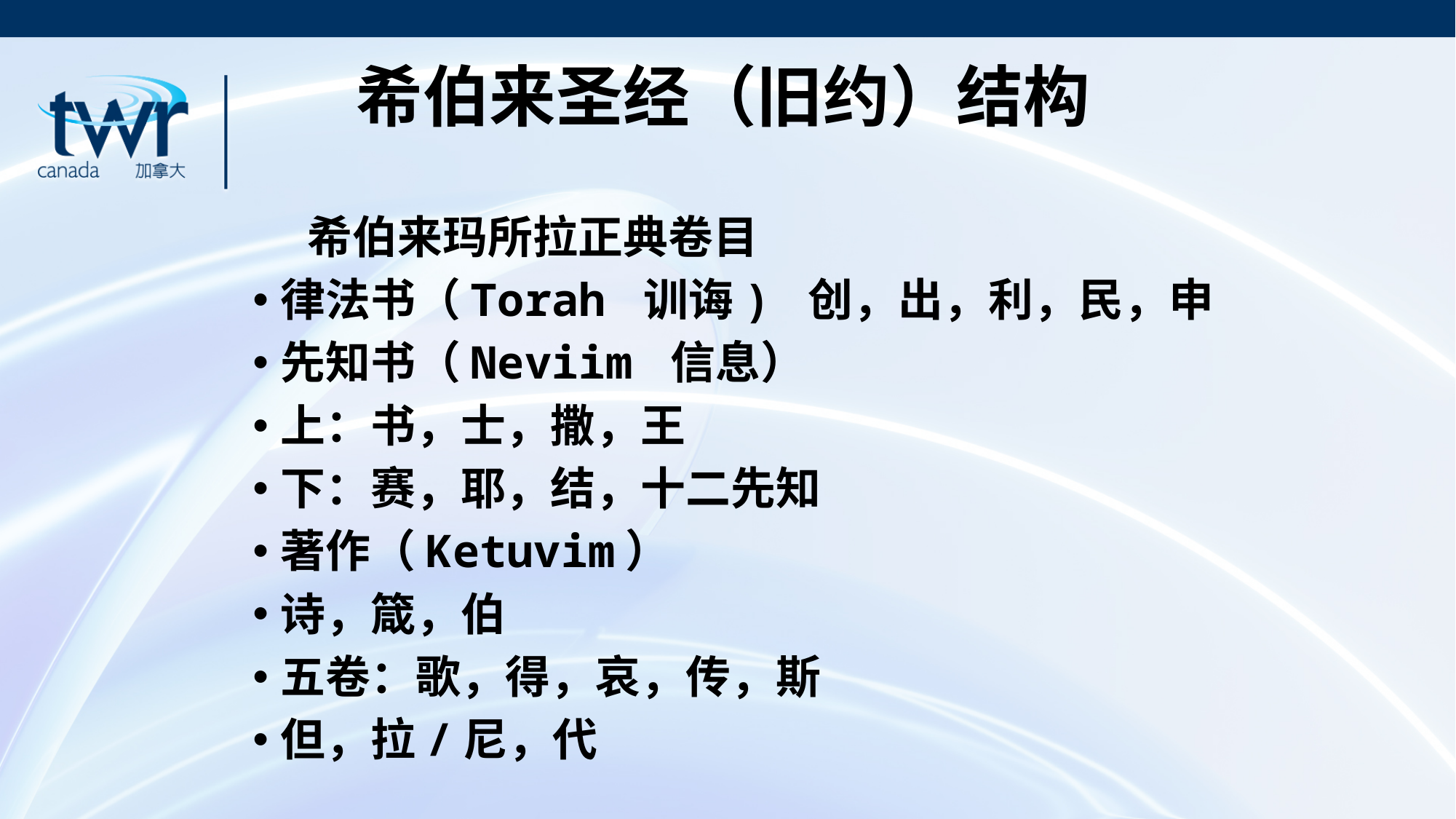

# 希伯来圣经（旧约）结构
希伯来玛所拉正典卷目
律法书（Torah 训诲) 创，出，利，民，申
先知书（Neviim 信息）
	上：书，士，撒，王
	下：赛，耶，结，十二先知
著作（Ketuvim）
	诗，箴，伯
	五卷：歌，得，哀，传，斯
	但，拉/尼，代